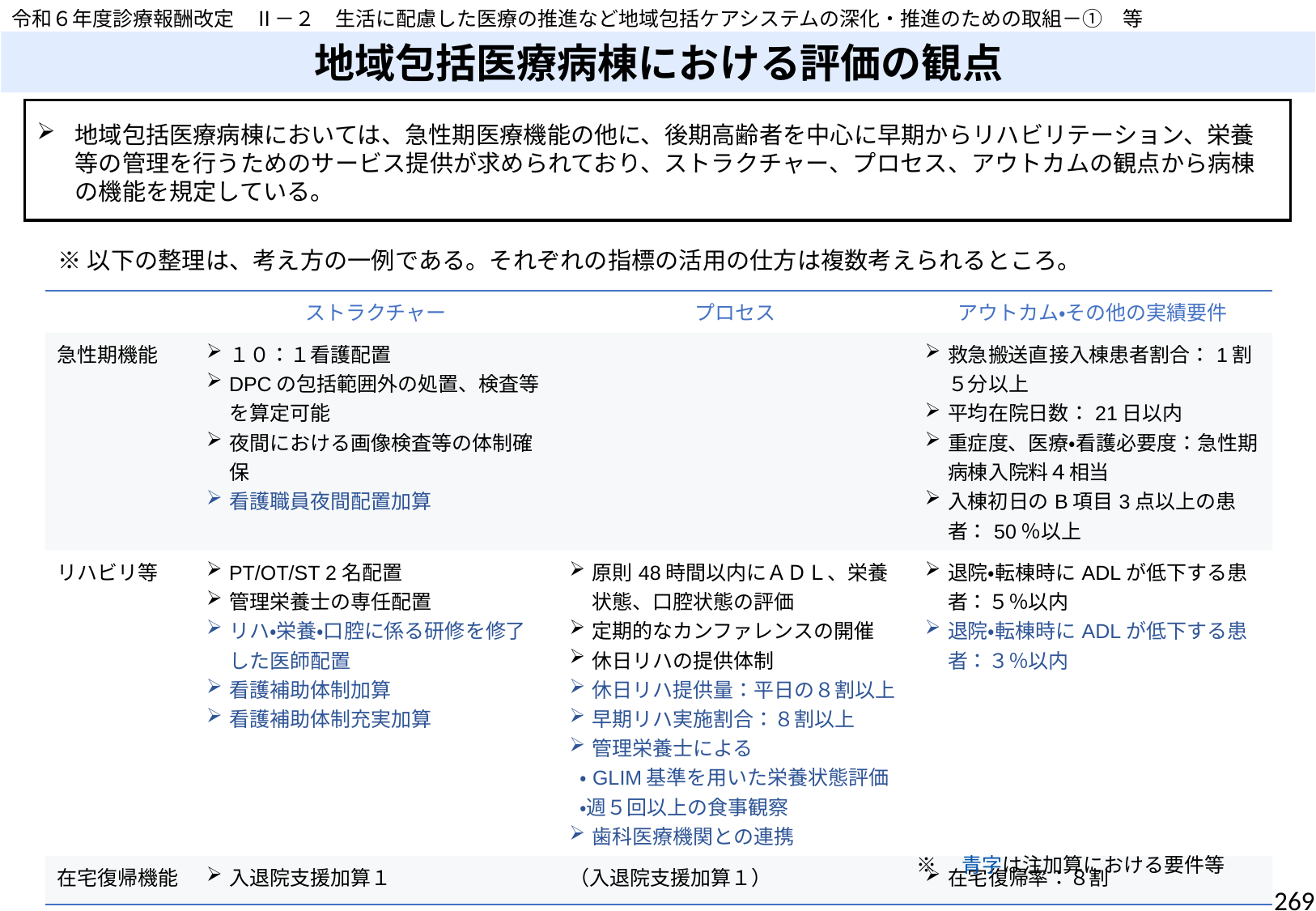

令和６年度診療報酬改定　Ⅱ－２　生活に配慮した医療の推進など地域包括ケアシステムの深化・推進のための取組－①　等
地域包括医療病棟における評価の観点

地域包括医療病棟においては、急性期医療機能の他に、後期高齢者を中心に早期からリハビリテーション、栄養等の管理を行うためのサービス提供が求められており、ストラクチャー、プロセス、アウトカムの観点から病棟の機能を規定している。
※以下の整理は、考え方の一例である。それぞれの指標の活用の仕方は複数考えられるところ。
|  | ストラクチャー | プロセス | アウトカム・その他の実績要件 |
| --- | --- | --- | --- |
| 急性期機能 | １０：１看護配置 DPCの包括範囲外の処置、検査等を算定可能 夜間における画像検査等の体制確保 看護職員夜間配置加算 |  | 救急搬送直接入棟患者割合：1割５分以上 平均在院日数：21日以内 重症度、医療・看護必要度：急性期病棟入院料４相当 入棟初日のB項目3点以上の患者：50％以上 |
| リハビリ等 | PT/OT/ST 2名配置 管理栄養士の専任配置 リハ・栄養・口腔に係る研修を修了した医師配置 看護補助体制加算 看護補助体制充実加算 | 原則48時間以内にＡＤＬ、栄養状態、口腔状態の評価 定期的なカンファレンスの開催 休日リハの提供体制 休日リハ提供量：平日の８割以上 早期リハ実施割合：８割以上 管理栄養士による  ・GLIM基準を用いた栄養状態評価 ・週５回以上の食事観察 歯科医療機関との連携 | 退院・転棟時にADLが低下する患者：５％以内 退院・転棟時にADLが低下する患者：３％以内 |
| 在宅復帰機能 | 入退院支援加算１ | （入退院支援加算１） | 在宅復帰率：８割 |
※　青字は注加算における要件等
269